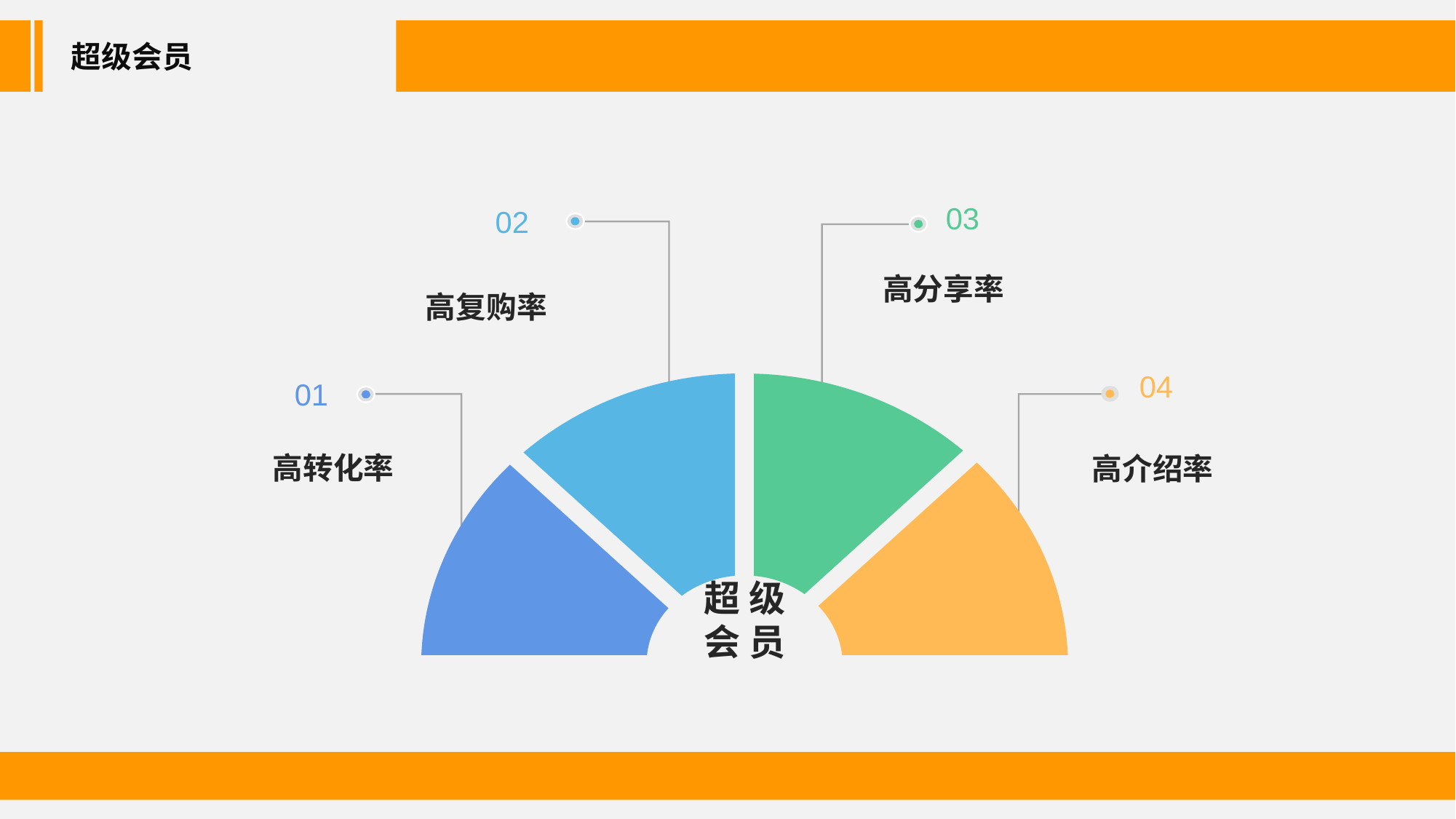

超级会员
03
02

高复购率
高分享率
04

01

高转化率
高介绍率

超 级
会 员